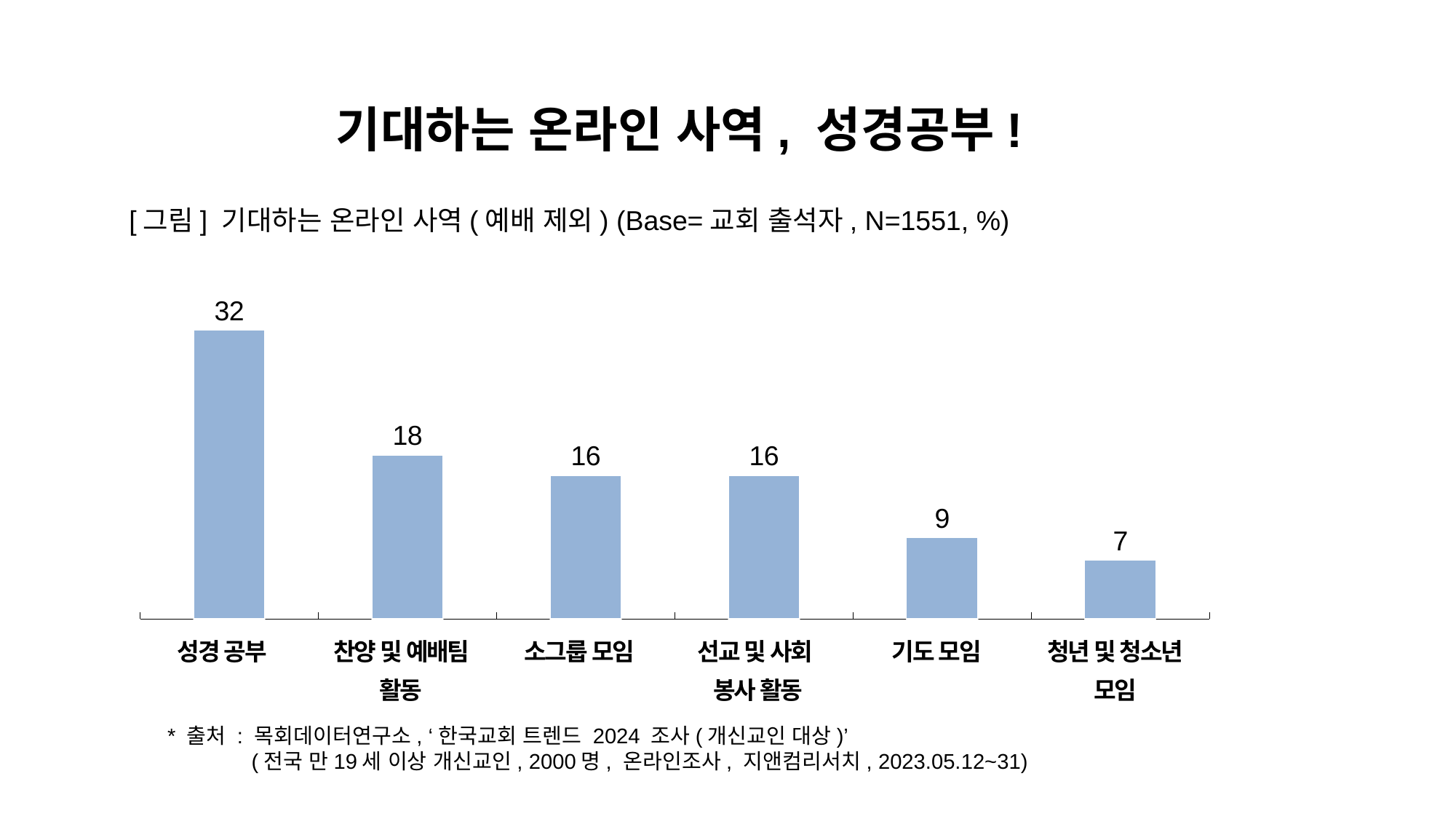

기대하는 온라인 사역, 성경공부!
[그림] 기대하는 온라인 사역(예배 제외) (Base=교회 출석자, N=1551, %)

### Chart

| Category | 개신교인 |
|---|---|
| 성경 공부 | 찬양 및 예배팀 활동 | 소그룹 모임 | 선교 및 사회 봉사 활동 | 기도 모임 | 청년 및 청소년 모임 |
| --- | --- | --- | --- | --- | --- |
* 출처 : 목회데이터연구소, ‘한국교회 트렌드 2024 조사(개신교인 대상)’
              (전국 만19세 이상 개신교인, 2000명, 온라인조사, 지앤컴리서치, 2023.05.12~31)